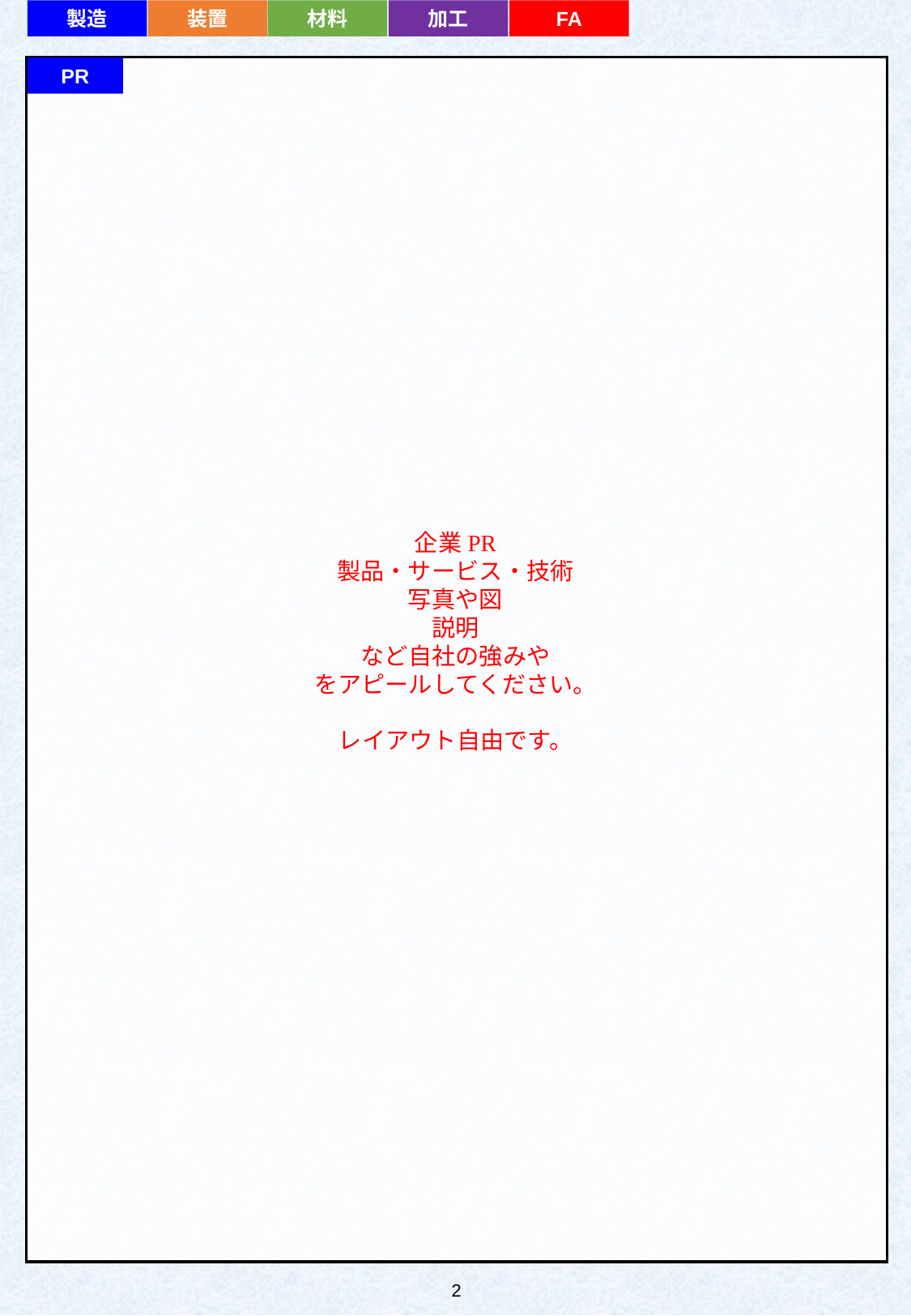

製造
装置
材料
加工
FA
PR

企業PR
製品・サービス・技術
写真や図
説明
など自社の強みや
をアピールしてください。

レイアウト自由です。

2